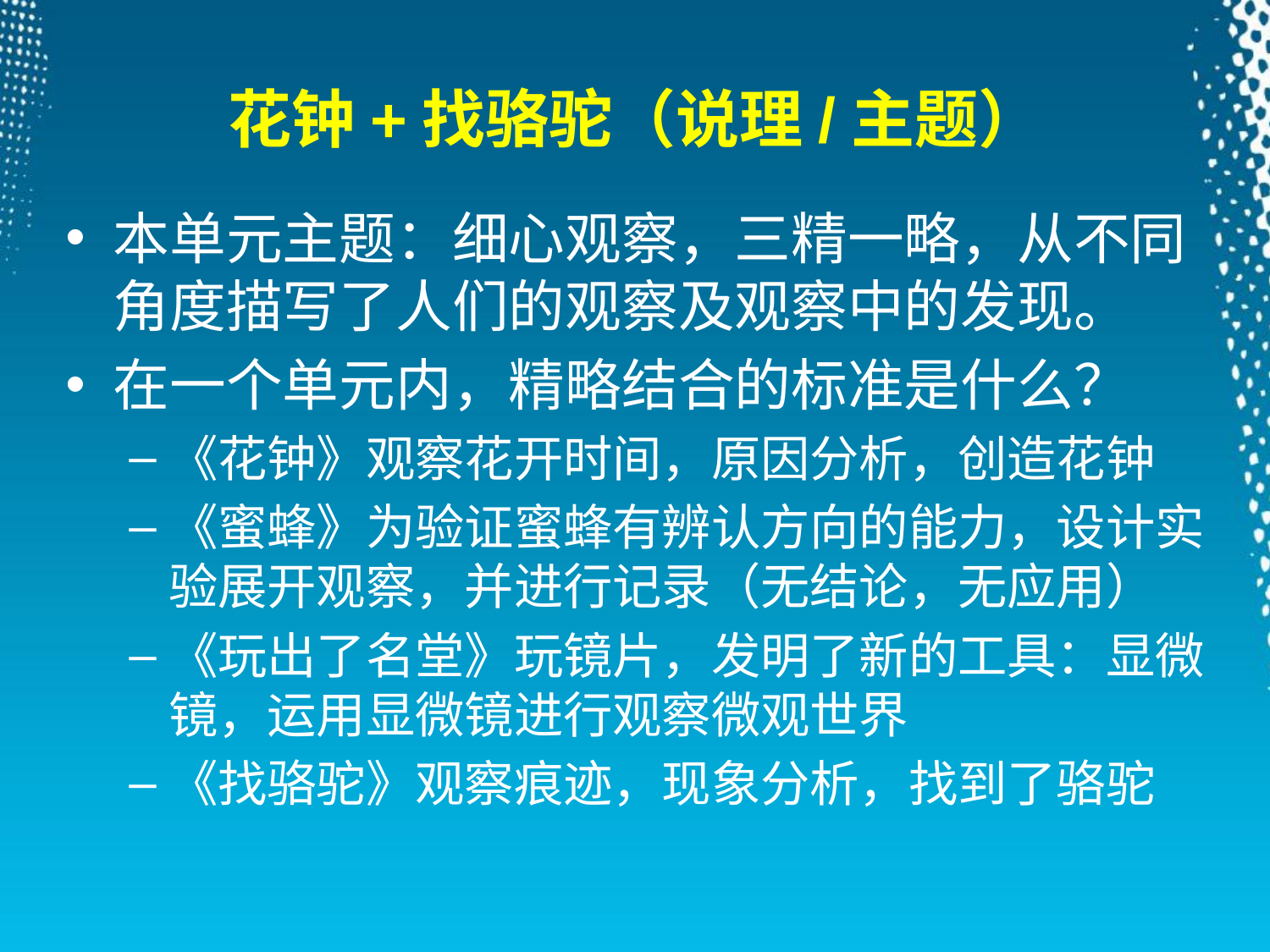

# 花钟+找骆驼（说理/主题）
本单元主题：细心观察，三精一略，从不同角度描写了人们的观察及观察中的发现。
在一个单元内，精略结合的标准是什么？
《花钟》观察花开时间，原因分析，创造花钟
《蜜蜂》为验证蜜蜂有辨认方向的能力，设计实验展开观察，并进行记录（无结论，无应用）
《玩出了名堂》玩镜片，发明了新的工具：显微镜，运用显微镜进行观察微观世界
《找骆驼》观察痕迹，现象分析，找到了骆驼